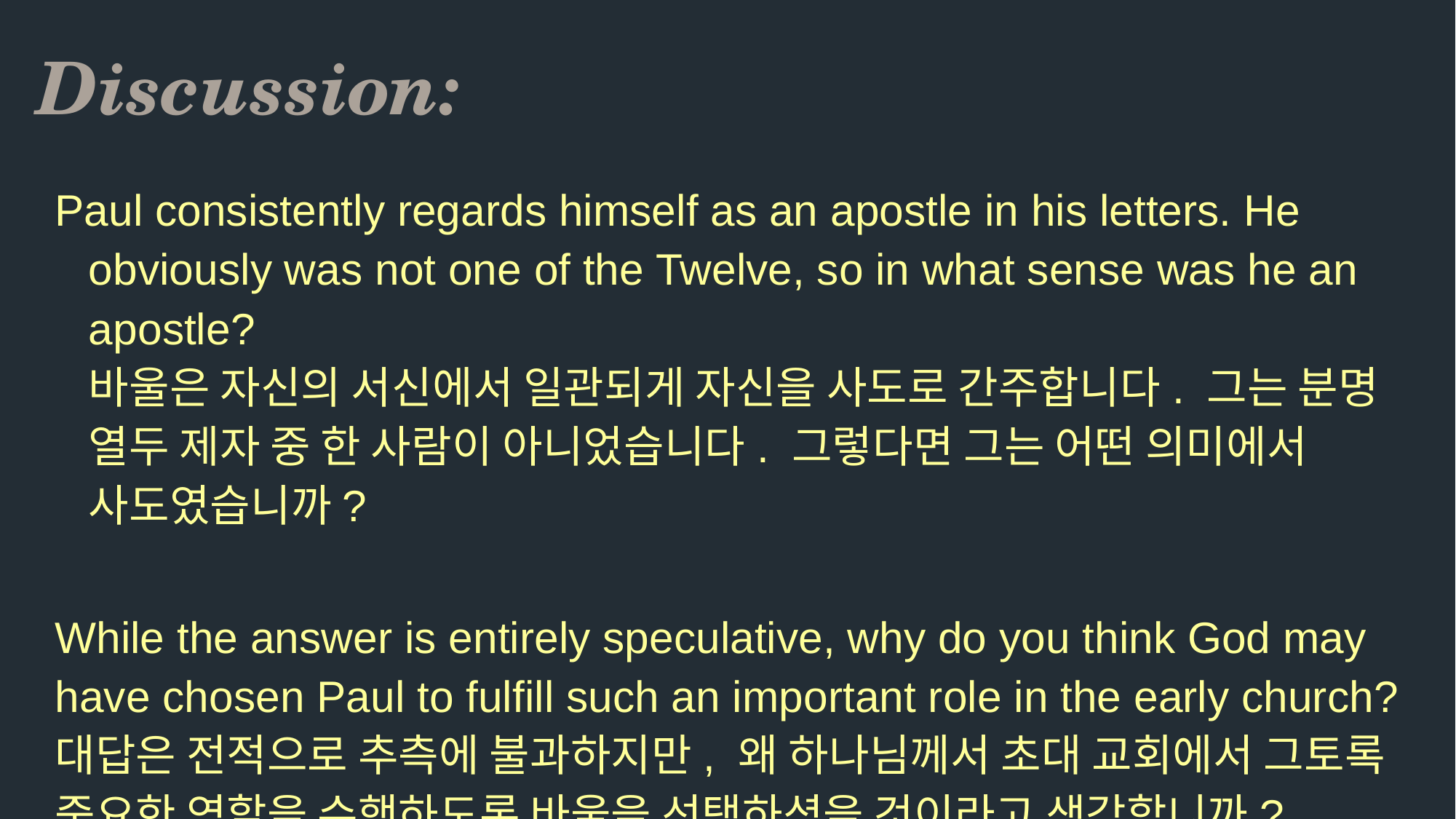

Discussion:
Paul consistently regards himself as an apostle in his letters. He obviously was not one of the Twelve, so in what sense was he an apostle?
바울은 자신의 서신에서 일관되게 자신을 사도로 간주합니다. 그는 분명 열두 제자 중 한 사람이 아니었습니다. 그렇다면 그는 어떤 의미에서 사도였습니까?

While the answer is entirely speculative, why do you think God may have chosen Paul to fulfill such an important role in the early church?
대답은 전적으로 추측에 불과하지만, 왜 하나님께서 초대 교회에서 그토록 중요한 역할을 수행하도록 바울을 선택하셨을 것이라고 생각합니까?